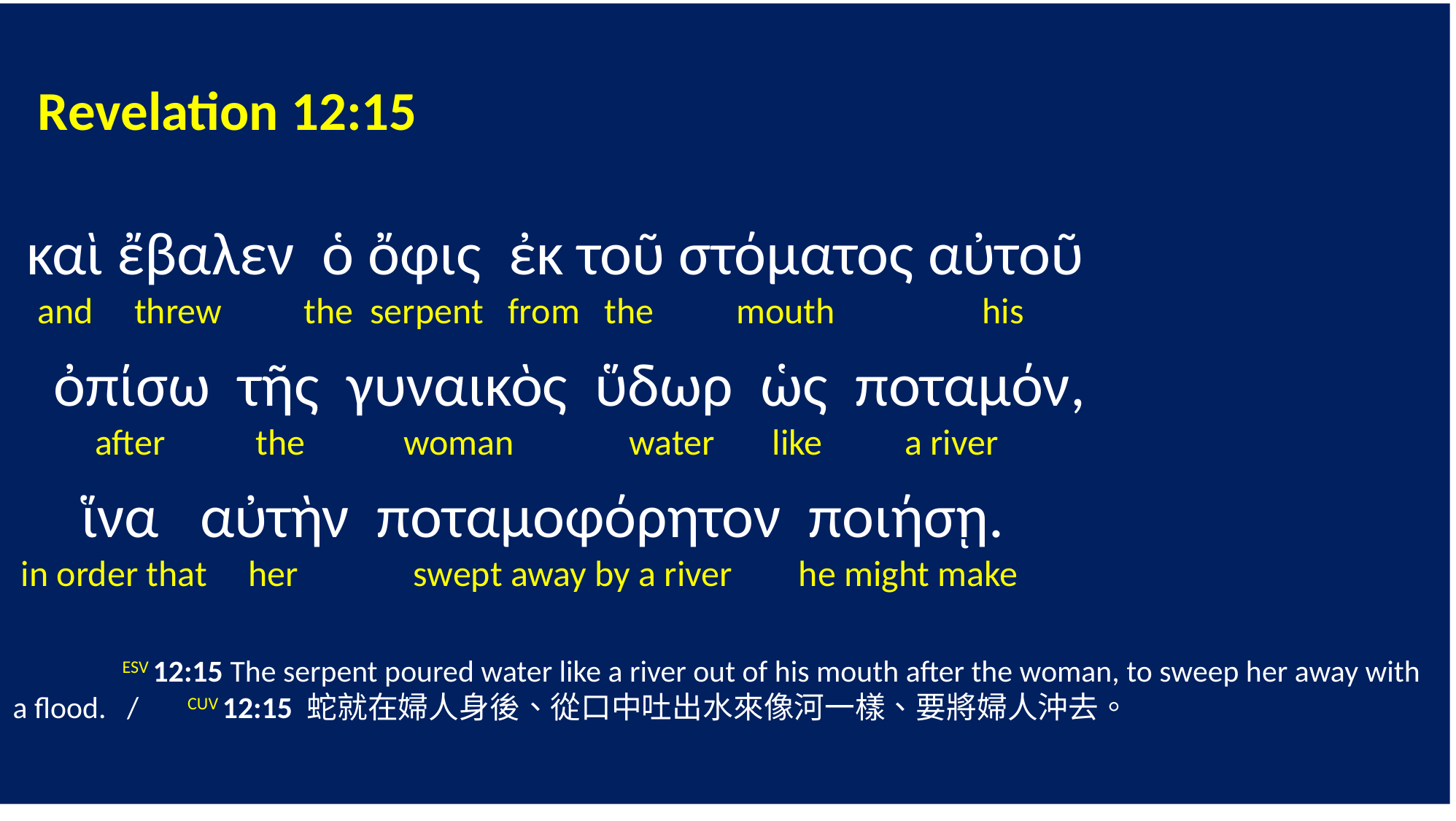

Revelation 12:15

 καὶ ἔβαλεν  ὁ ὄφις  ἐκ τοῦ στόματος αὐτοῦ
   and     threw          the  serpent   from   the          mouth                  his

   ὀπίσω  τῆς  γυναικὸς  ὕδωρ  ὡς  ποταμόν,
          after           the            woman              water       like          a river

     ἵνα   αὐτὴν  ποταμοφόρητον  ποιήσῃ.
 in order that     her              swept away by a river        he might make

	ESV 12:15 The serpent poured water like a river out of his mouth after the woman, to sweep her away with a flood.   /       CUV 12:15 蛇就在婦人身後、從口中吐出水來像河一樣、要將婦人沖去。